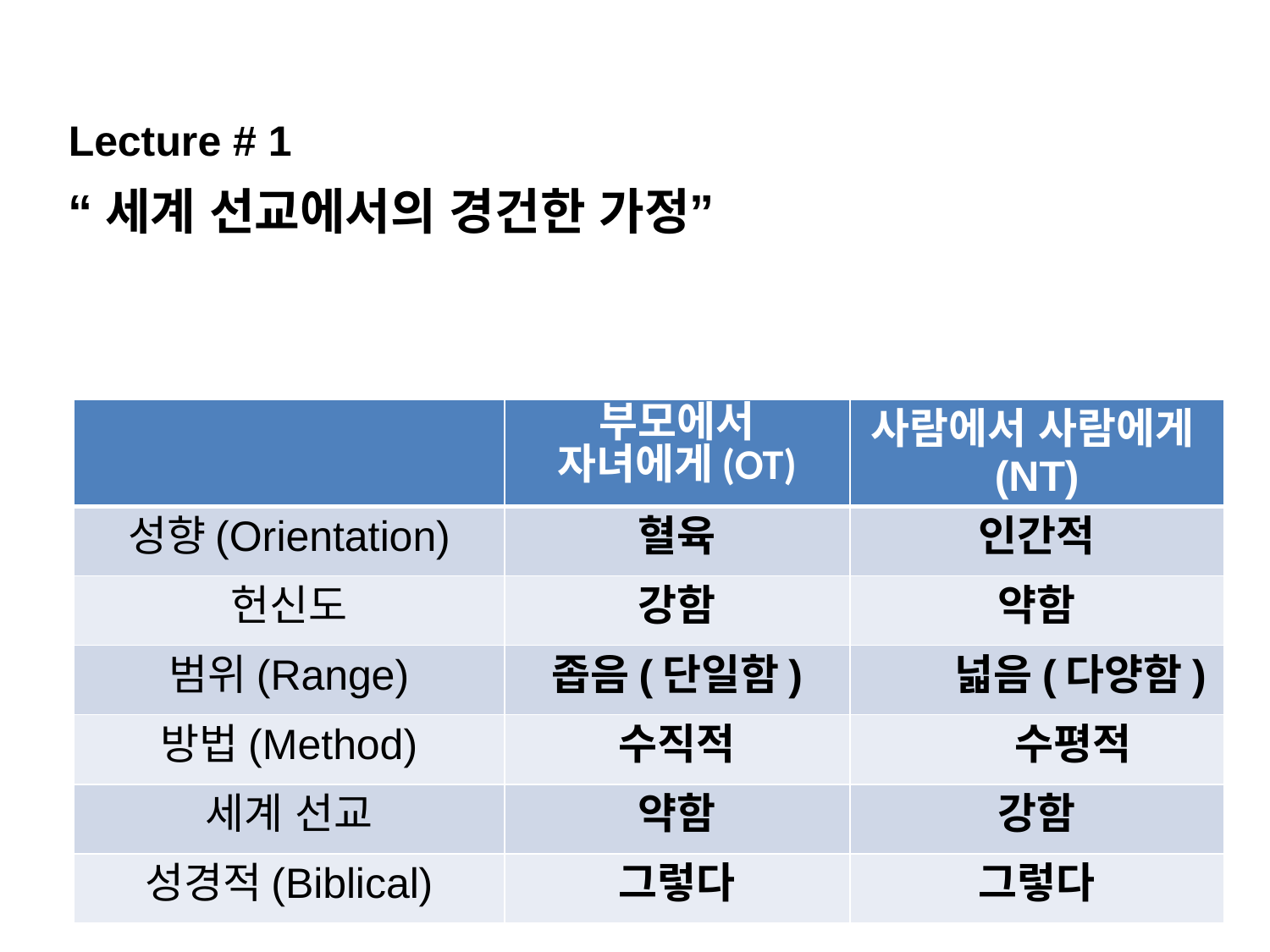

Lecture # 1
“세계 선교에서의 경건한 가정”
|  | 부모에서 자녀에게(OT) | 사람에서 사람에게(NT) |
| --- | --- | --- |
| 성향(Orientation) | 혈육 | 인간적 |
| 헌신도 | 강함 | 약함 |
| 범위(Range) | 좁음(단일함) | 넓음(다양함) |
| 방법(Method) | 수직적 | 수평적 |
| 세계 선교 | 약함 | 강함 |
| 성경적(Biblical) | 그렇다 | 그렇다 |